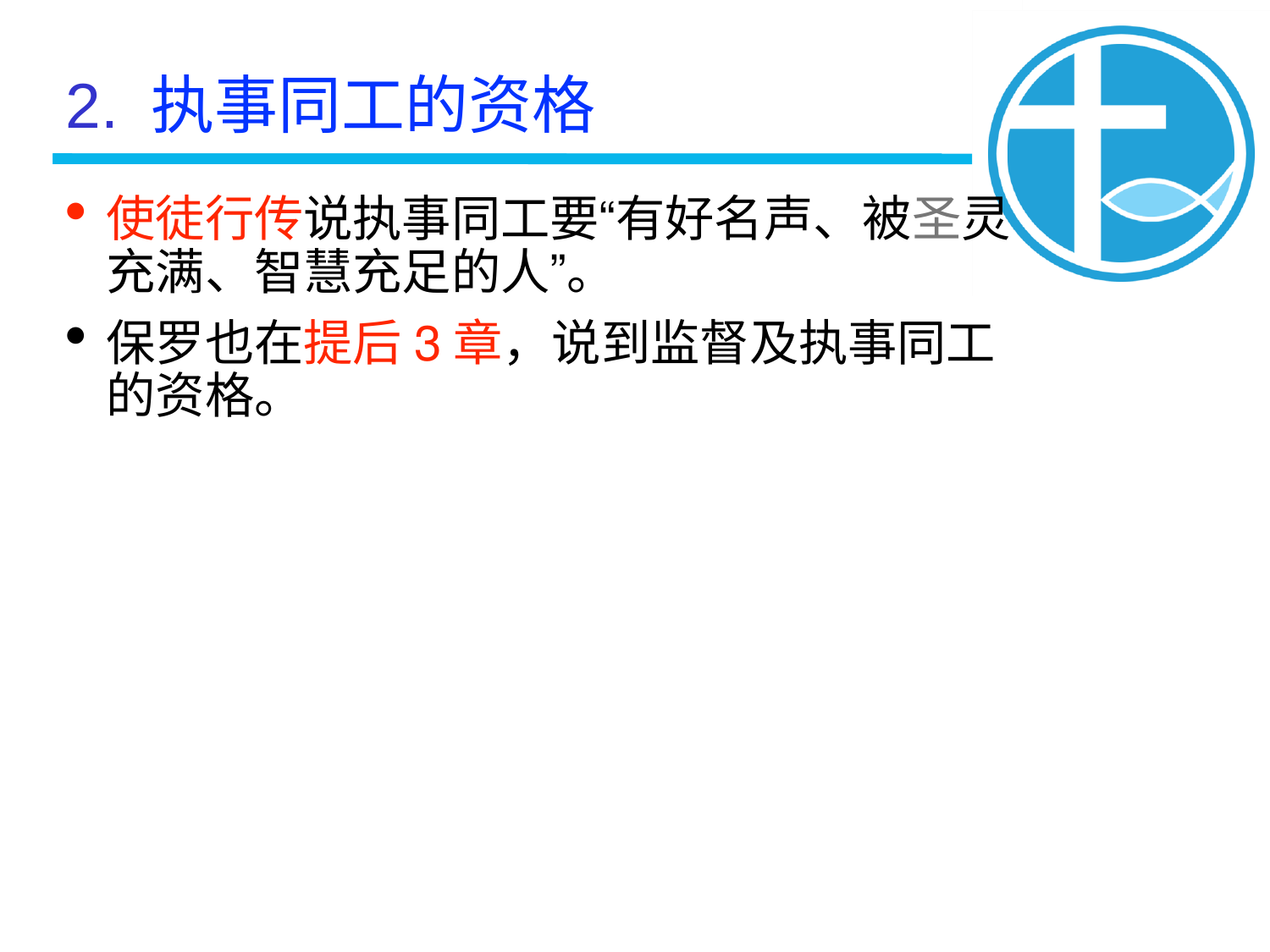

2. 执事同工的资格
使徒行传说执事同工要“有好名声、被圣灵充满、智慧充足的人”。
保罗也在提后3章，说到监督及执事同工的资格。